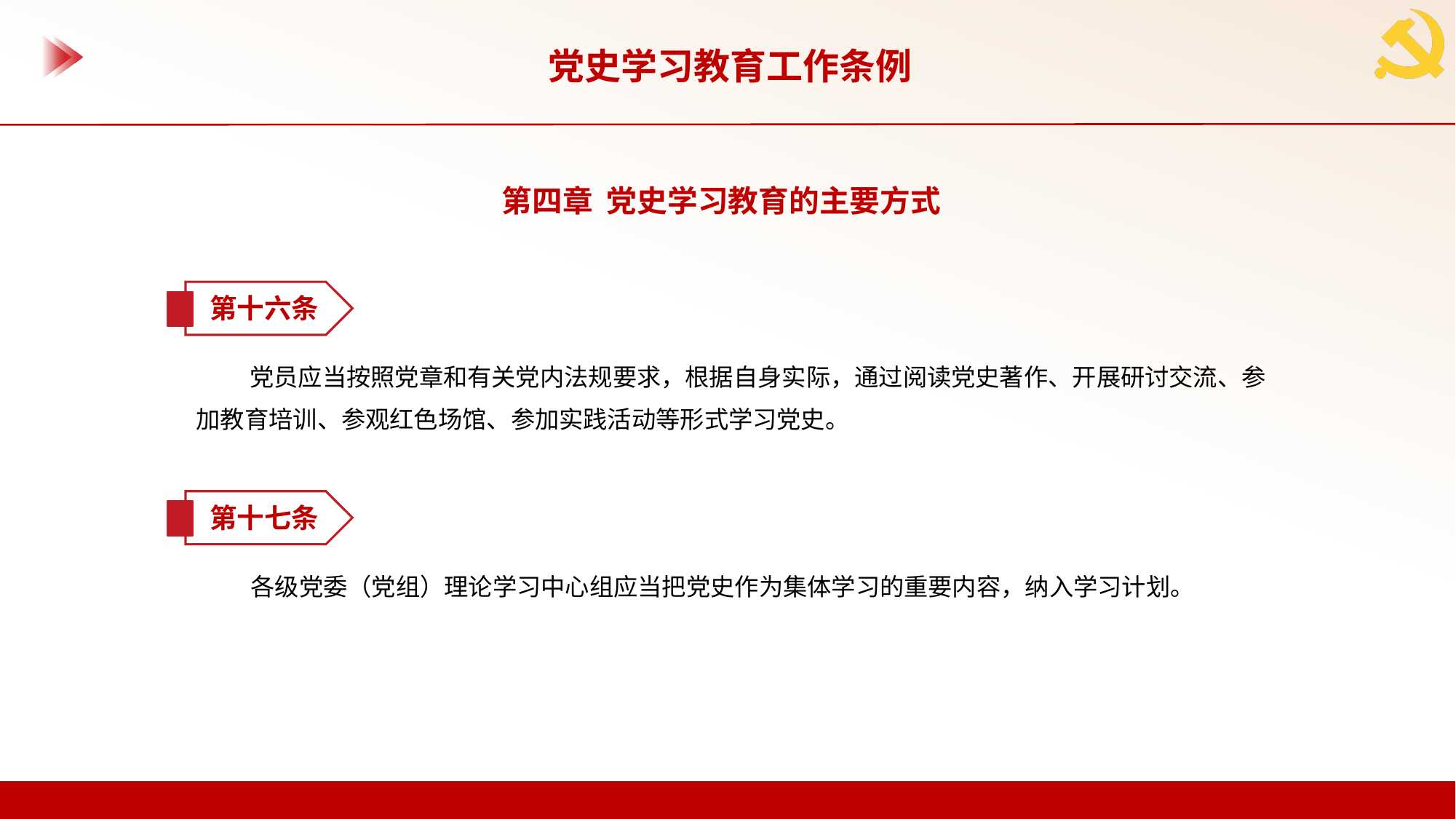

党史学习教育工作条例
第四章  党史学习教育的主要方式

第十六条

党员应当按照党章和有关党内法规要求，根据自身实际，通过阅读党史著作、开展研讨交流、参加教育培训、参观红色场馆、参加实践活动等形式学习党史。

第十七条

各级党委（党组）理论学习中心组应当把党史作为集体学习的重要内容，纳入学习计划。